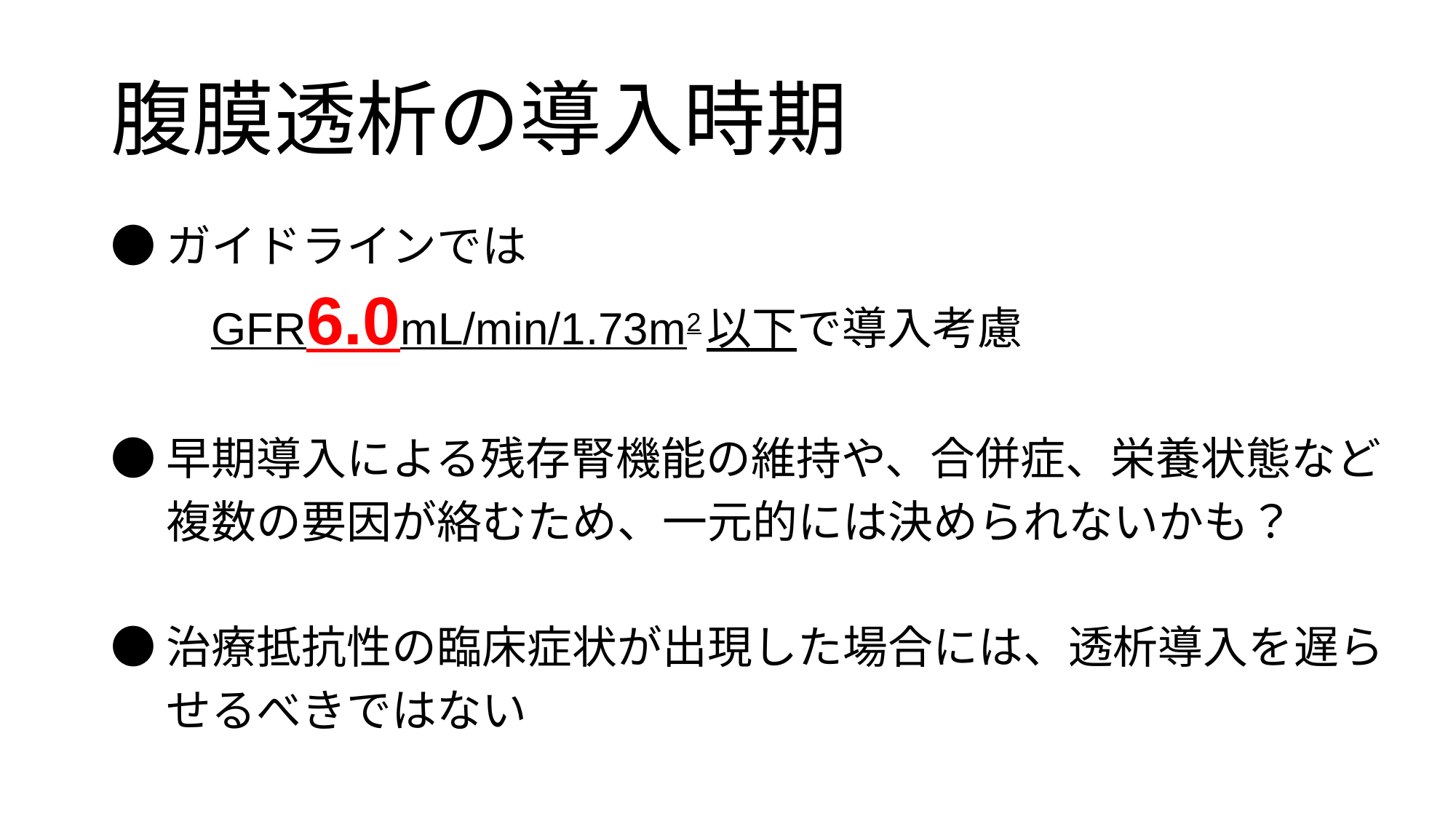

# 腹膜透析の導入時期
●ガイドラインでは
　　GFR6.0mL/min/1.73m2以下で導入考慮

●早期導入による残存腎機能の維持や、合併症、栄養状態など
　 複数の要因が絡むため、一元的には決められないかも？

●治療抵抗性の臨床症状が出現した場合には、透析導入を遅ら
　 せるべきではない